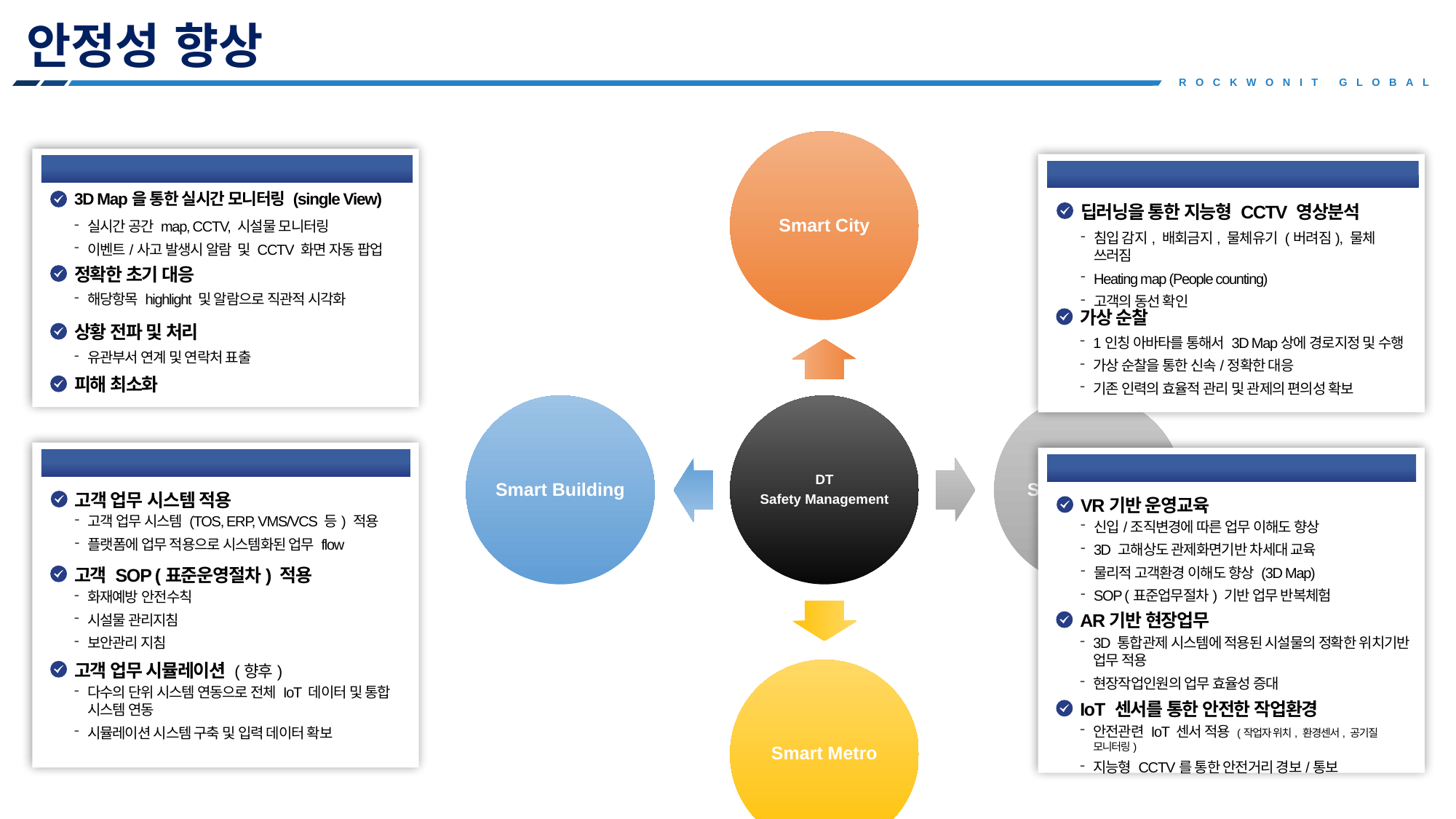

안정성 향상
ROCKWONIT GLOBAL

DT
Safety Management

Smart City

Smart Factory

Smart Metro

Smart Building

안전 SOP(표준운영 절차) 적용

물리적 보안
딥러닝을 통한 지능형 CCTV 영상분석

침입 감지, 배회금지, 물체유기 (버려짐), 물체 쓰러짐
Heating map (People counting)
고객의 동선 확인
가상 순찰

1인칭 아바타를 통해서 3D Map상에 경로지정 및 수행
가상 순찰을 통한 신속/정확한 대응
기존 인력의 효율적 관리 및 관제의 편의성 확보
3D Map을 통한 실시간 모니터링 (single View)

실시간 공간 map, CCTV, 시설물 모니터링
이벤트/사고 발생시 알람  및 CCTV 화면 자동 팝업
정확한 초기 대응

해당항목 highlight 및 알람으로 직관적 시각화
상황 전파 및 처리

유관부서 연계 및 연락처 표출
피해 최소화

고객 업무 적용

작업자 안전 확보
VR기반 운영교육

신입/조직변경에 따른 업무 이해도 향상
3D 고해상도 관제화면기반 차세대 교육
물리적 고객환경 이해도 향상 (3D Map)
SOP (표준업무절차) 기반 업무 반복체험
AR기반 현장업무

3D 통합관제 시스템에 적용된 시설물의 정확한 위치기반 업무 적용
현장작업인원의 업무 효율성 증대
IoT 센서를 통한 안전한 작업환경

안전관련 IoT 센서 적용 (작업자 위치, 환경센서, 공기질 모니터링)
지능형 CCTV를 통한 안전거리 경보/통보
고객 업무 시스템 적용

고객 업무 시스템 (TOS, ERP, VMS/VCS 등) 적용
플랫폼에 업무 적용으로 시스템화된 업무 flow
고객 SOP (표준운영절차) 적용

화재예방 안전수칙
시설물 관리지침
보안관리 지침
고객 업무 시뮬레이션 (향후)

다수의 단위 시스템 연동으로 전체 IoT 데이터 및 통합 시스템 연동
시뮬레이션 시스템 구축 및 입력 데이터 확보